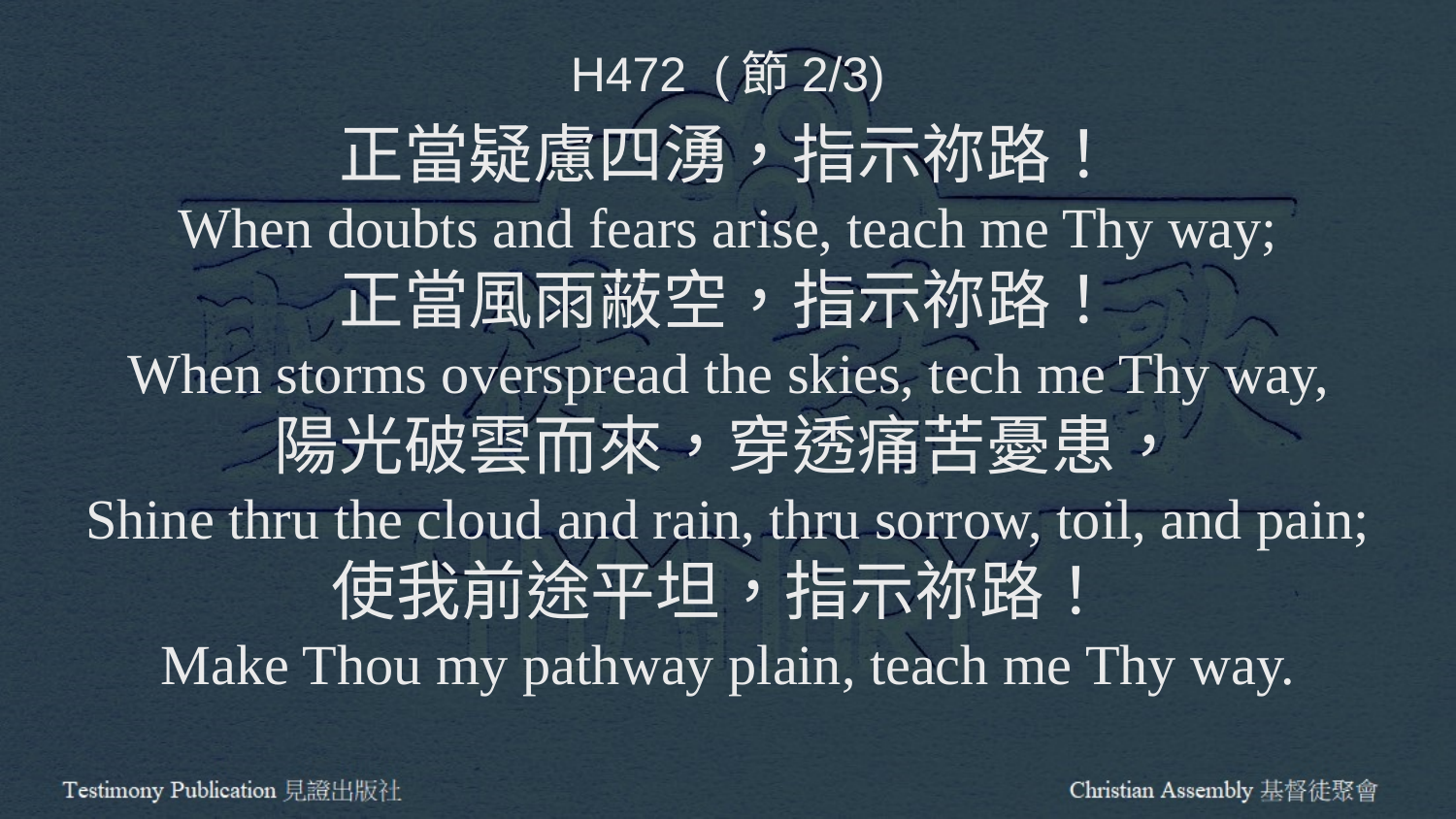

H472  (節2/3)
正當疑慮四湧，指示祢路！
When doubts and fears arise, teach me Thy way;
正當風雨蔽空，指示祢路！
When storms overspread the skies, tech me Thy way,
陽光破雲而來，穿透痛苦憂患，
Shine thru the cloud and rain, thru sorrow, toil, and pain;
使我前途平坦，指示祢路！
Make Thou my pathway plain, teach me Thy way.